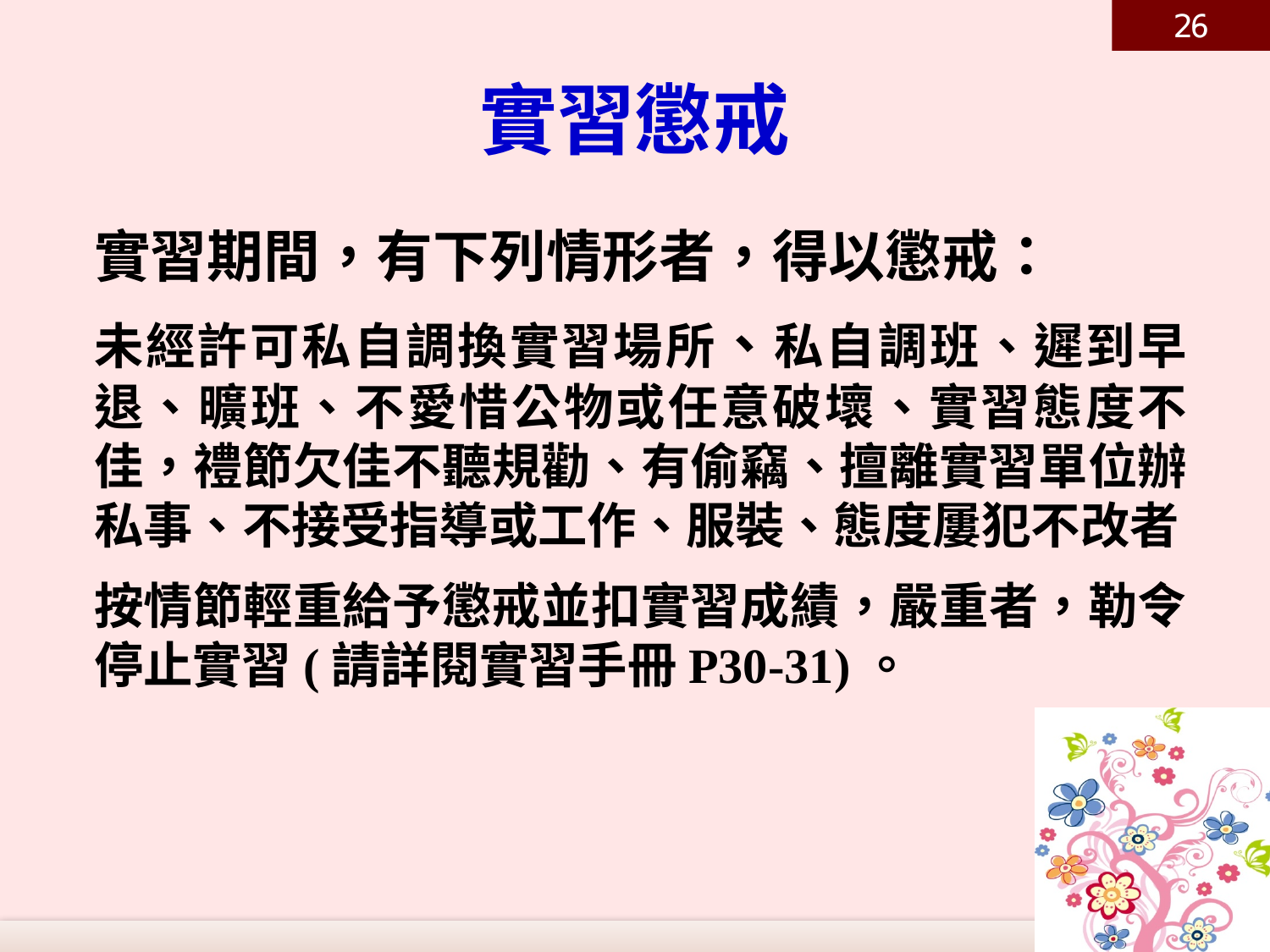

26
# 實習懲戒
實習期間，有下列情形者，得以懲戒：
未經許可私自調換實習場所、私自調班、遲到早退、曠班、不愛惜公物或任意破壞、實習態度不佳，禮節欠佳不聽規勸、有偷竊、擅離實習單位辦私事、不接受指導或工作、服裝、態度屢犯不改者
按情節輕重給予懲戒並扣實習成績，嚴重者，勒令停止實習(請詳閱實習手冊P30-31)。